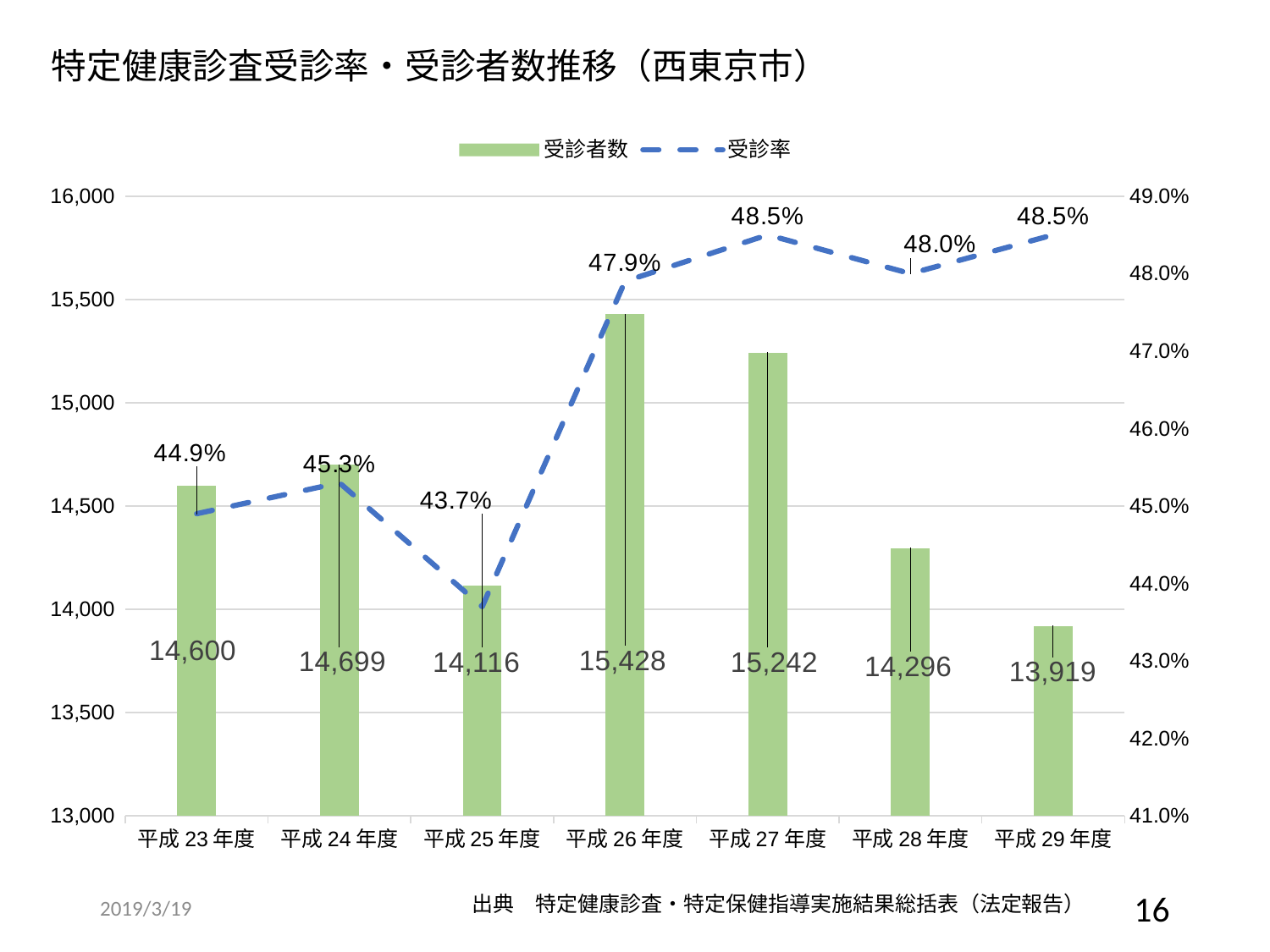

特定健康診査受診率・受診者数推移（西東京市）

### Chart

| Category | 受診者数 | 受診率 |
|---|---|---|
| 平成23年度 | 14600.0 | 0.449 |
| 平成24年度 | 14699.0 | 0.453 |
| 平成25年度 | 14116.0 | 0.437 |
| 平成26年度 | 15428.0 | 0.479 |
| 平成27年度 | 15242.0 | 0.485 |
| 平成28年度 | 14296.0 | 0.48 |
| 平成29年度 | 13919.0 | 0.485 |
2019/3/19
16
出典　特定健康診査・特定保健指導実施結果総括表（法定報告）